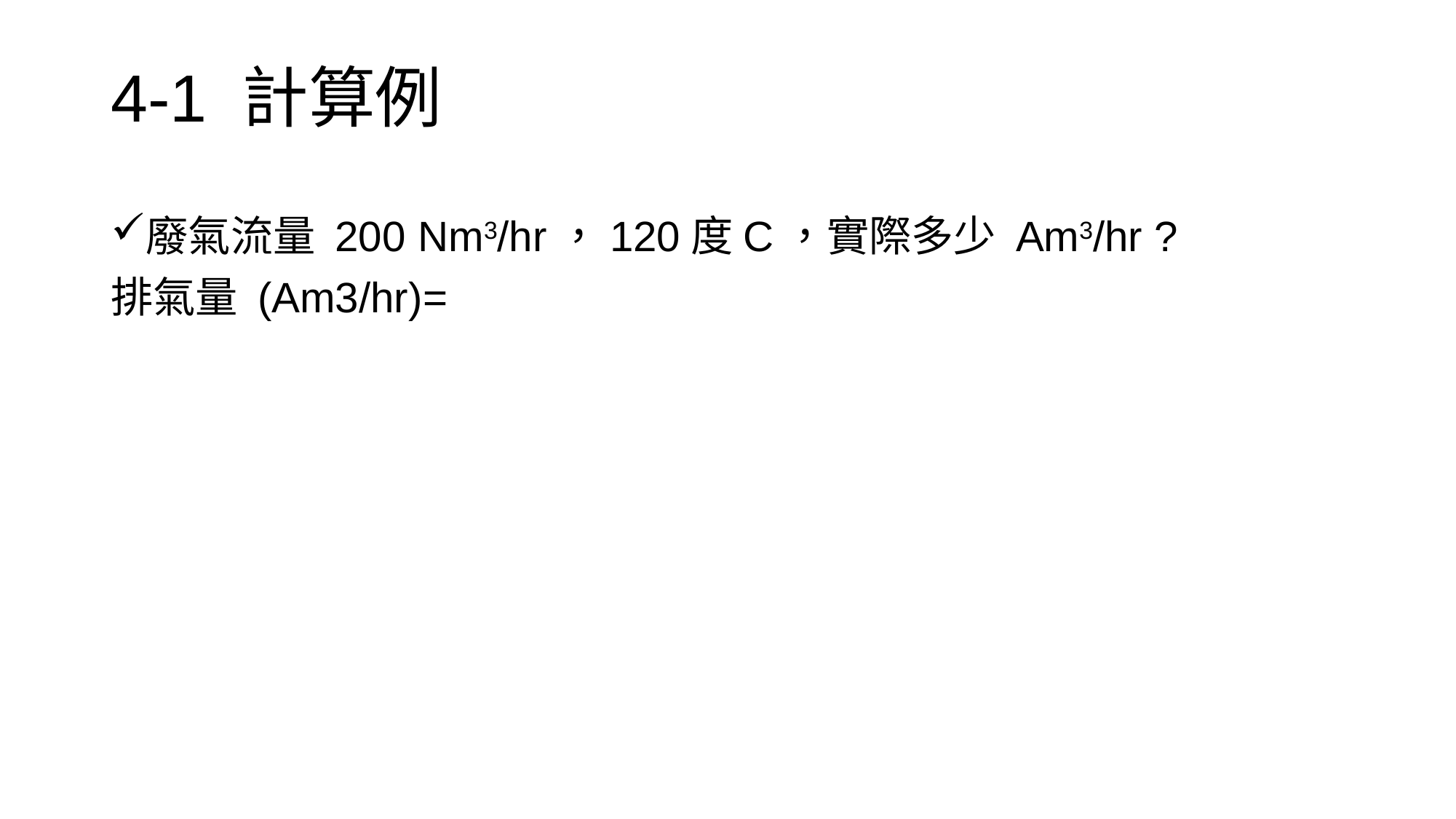

# 4-1 計算例
廢氣流量 200 Nm3/hr，120度C，實際多少 Am3/hr ?
排氣量 (Am3/hr)=